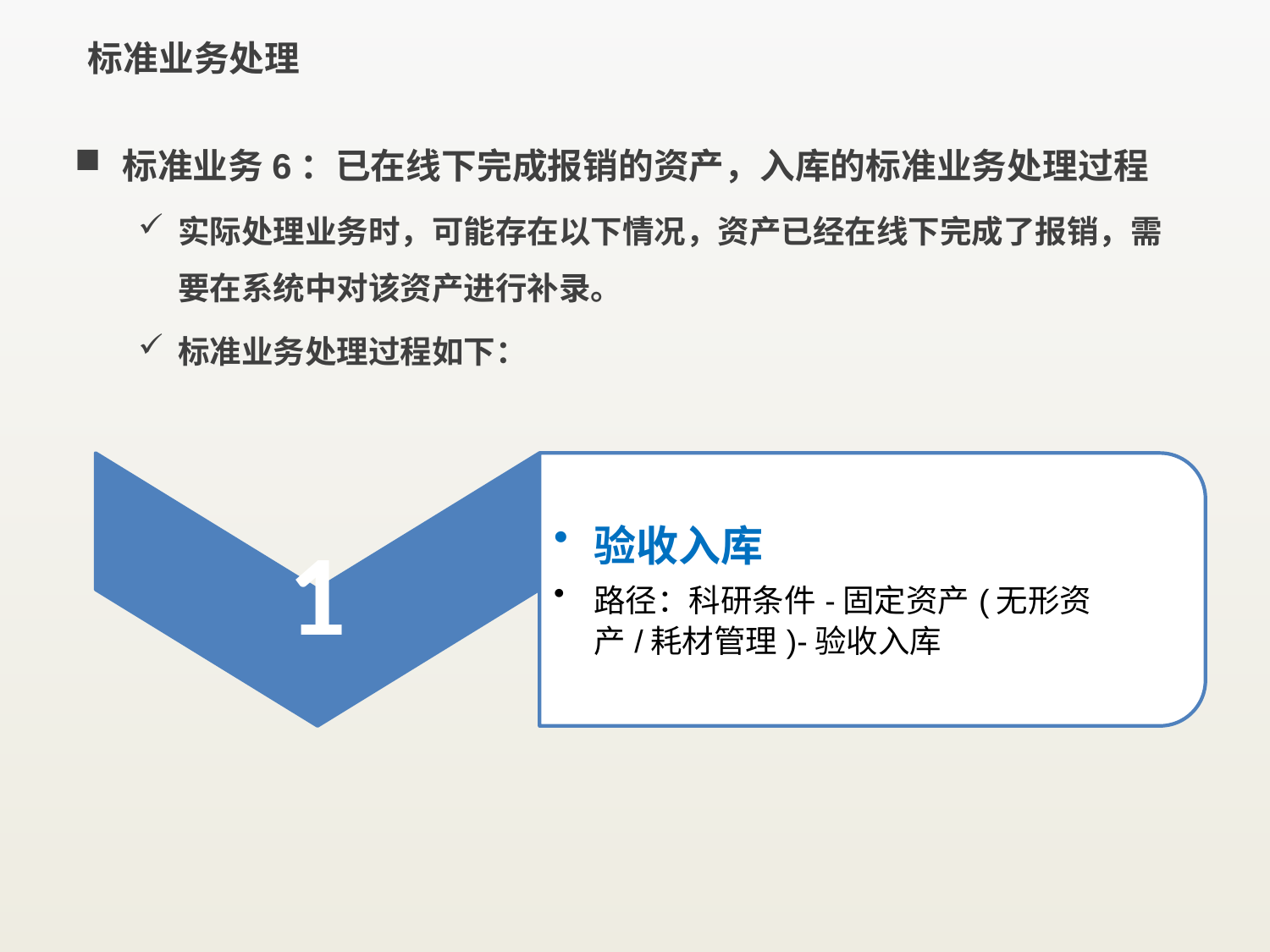

# 标准业务处理
标准业务6：已在线下完成报销的资产，入库的标准业务处理过程
实际处理业务时，可能存在以下情况，资产已经在线下完成了报销，需要在系统中对该资产进行补录。
标准业务处理过程如下：
1
验收入库
路径：科研条件-固定资产(无形资产/耗材管理)-验收入库